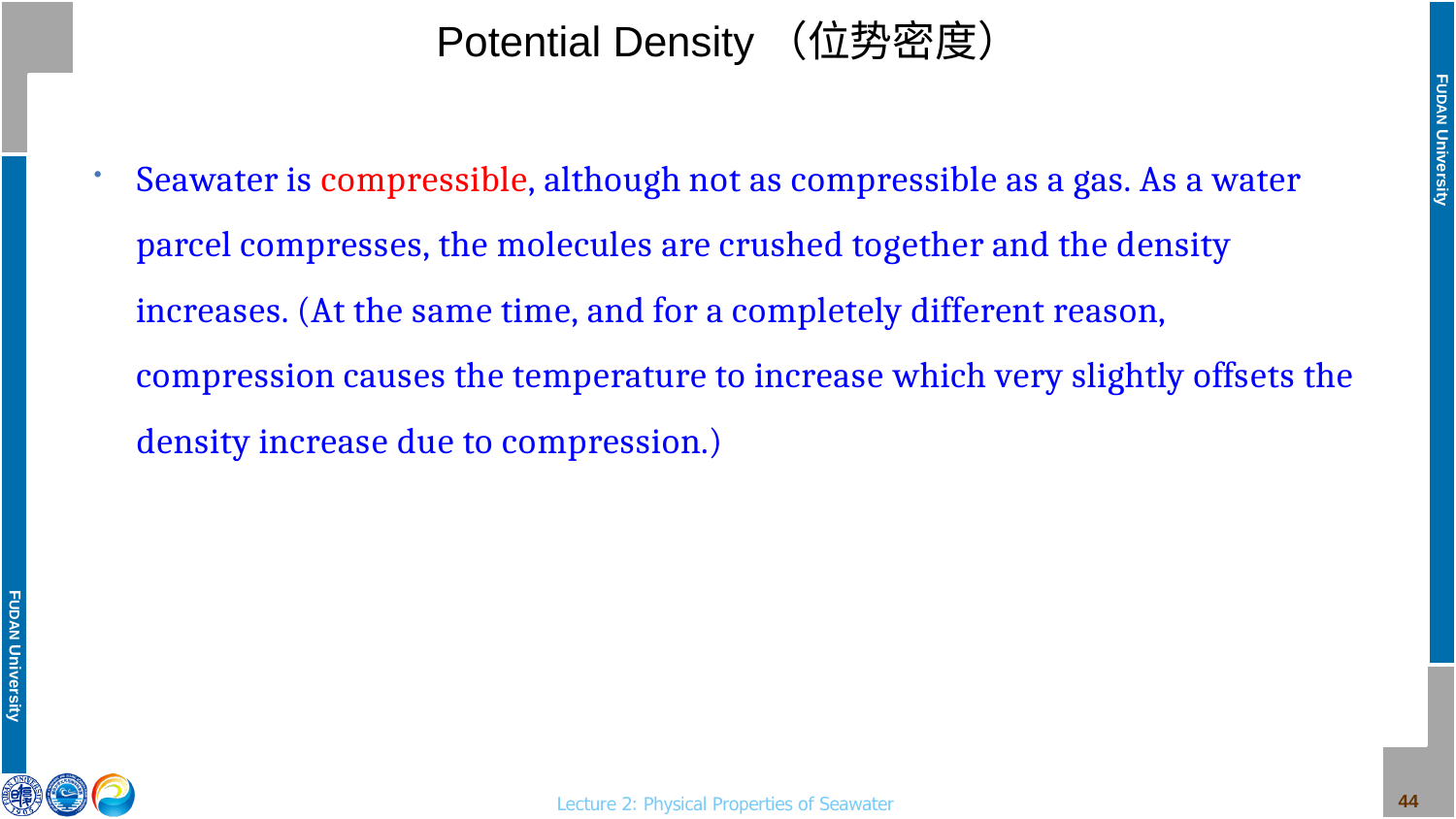

# Potential Density（位势密度）
Seawater is compressible, although not as compressible as a gas. As a water parcel compresses, the molecules are crushed together and the density increases. (At the same time, and for a completely different reason, compression causes the temperature to increase which very slightly offsets the density increase due to compression.)